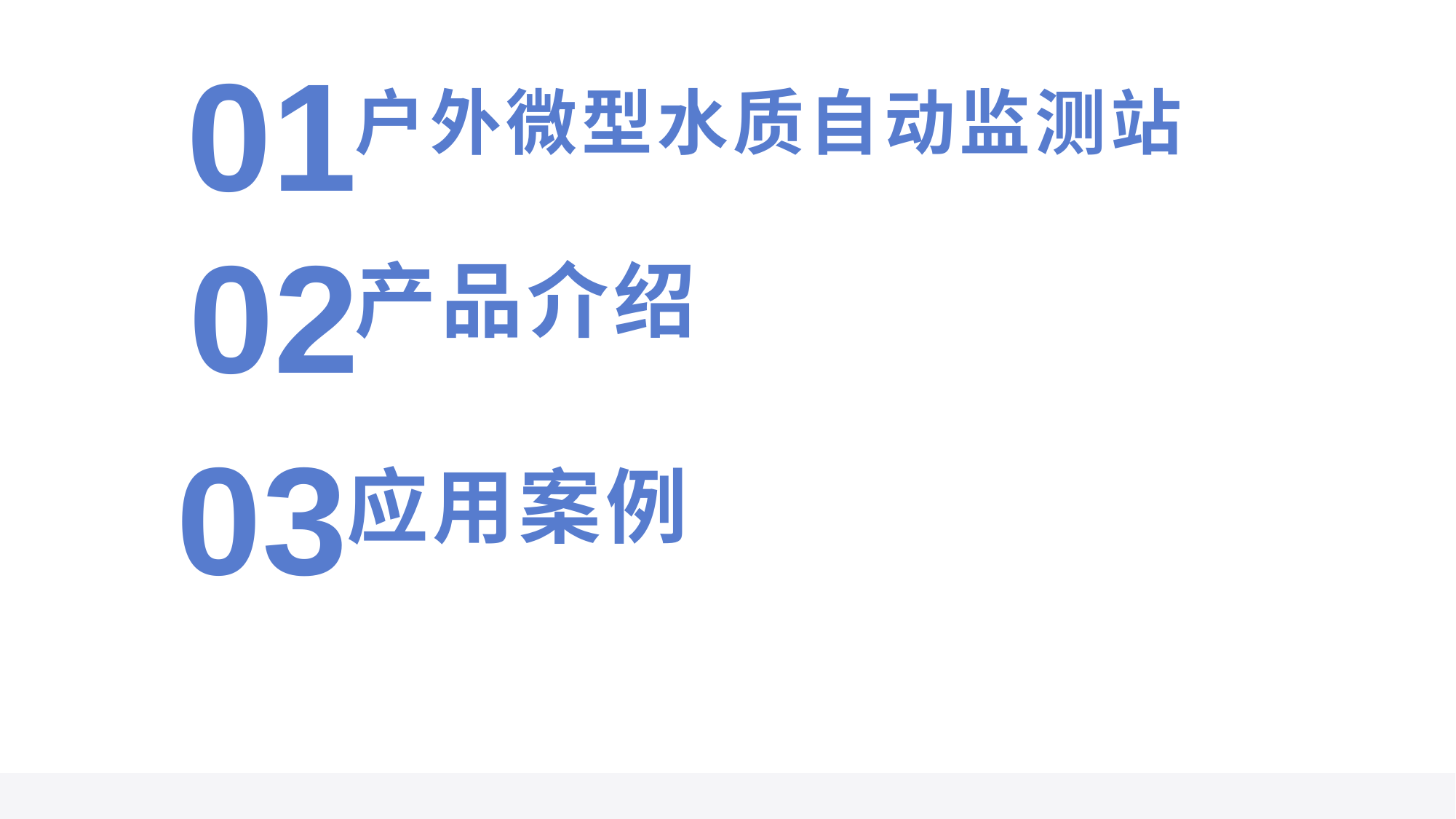

01
# 户外微型水质自动监测站
02
产品介绍
03
应用案例